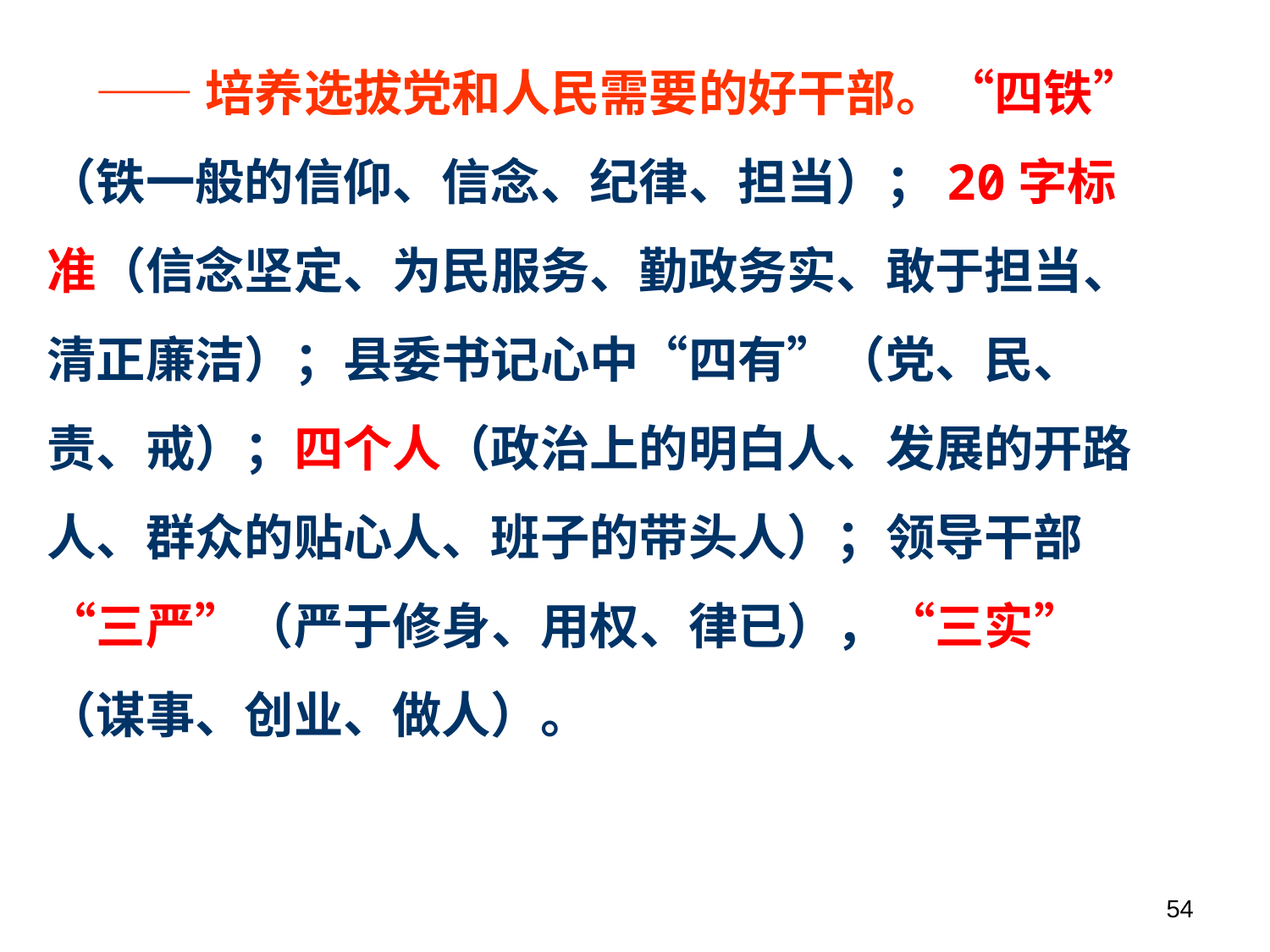

——培养选拔党和人民需要的好干部。“四铁”（铁一般的信仰、信念、纪律、担当）；20字标准（信念坚定、为民服务、勤政务实、敢于担当、清正廉洁）；县委书记心中“四有”（党、民、责、戒）；四个人（政治上的明白人、发展的开路人、群众的贴心人、班子的带头人）；领导干部“三严”（严于修身、用权、律已），“三实”（谋事、创业、做人）。

54